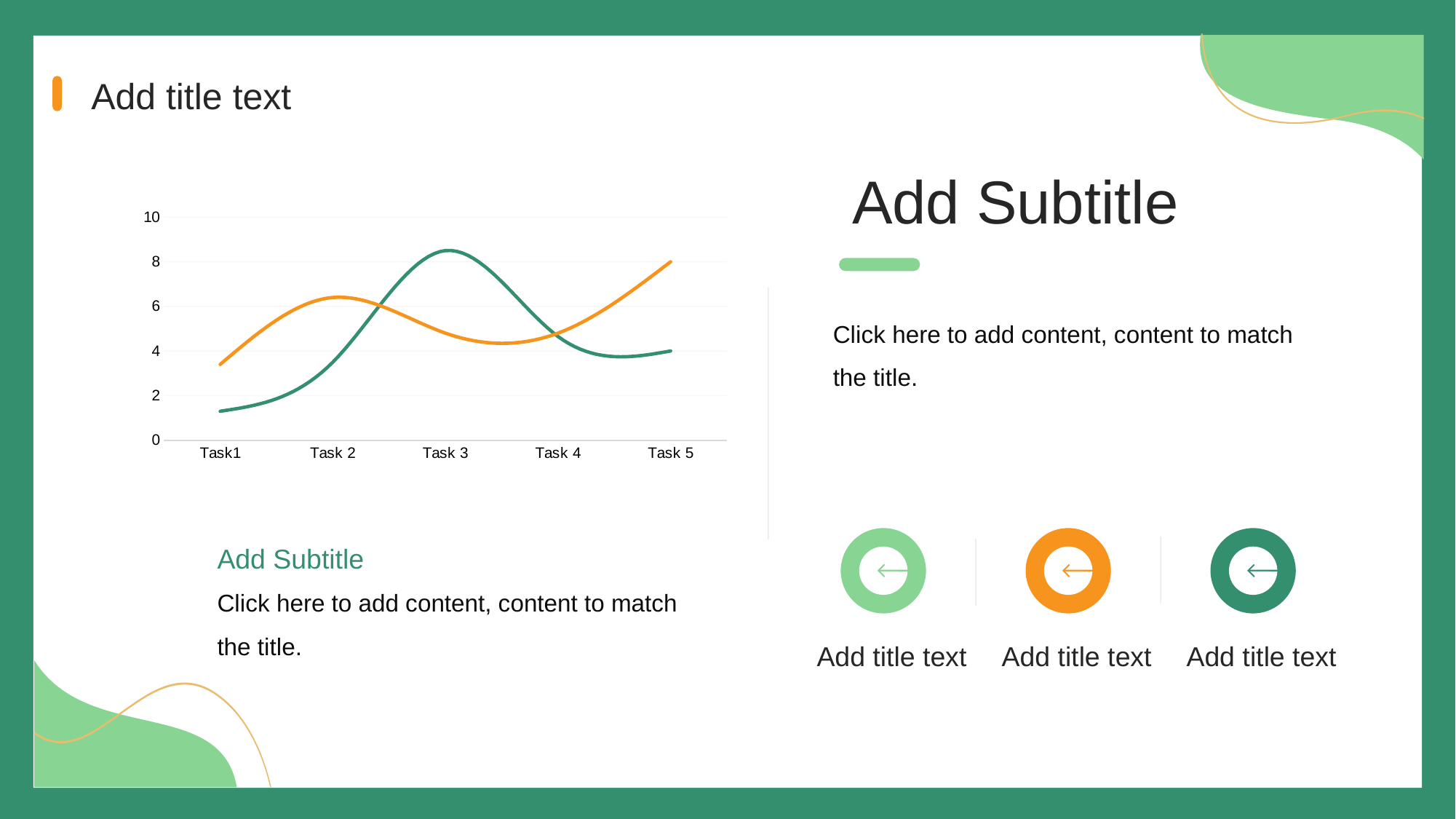

Add title text

### Chart

| Category | 系列 1 | 系列 2 |
|---|---|---|
| Task1 | 1.3 | 3.4 |
| Task 2 | 3.5 | 6.4 |
| Task 3 | 8.5 | 4.8 |
| Task 4 | 4.65 | 4.8 |
| Task 5 | 4.0 | 8.0 |
Add Subtitle

Click here to add content, content to match the title.

Add title text

Add title text

Add title text
Add Subtitle
Click here to add content, content to match the title.